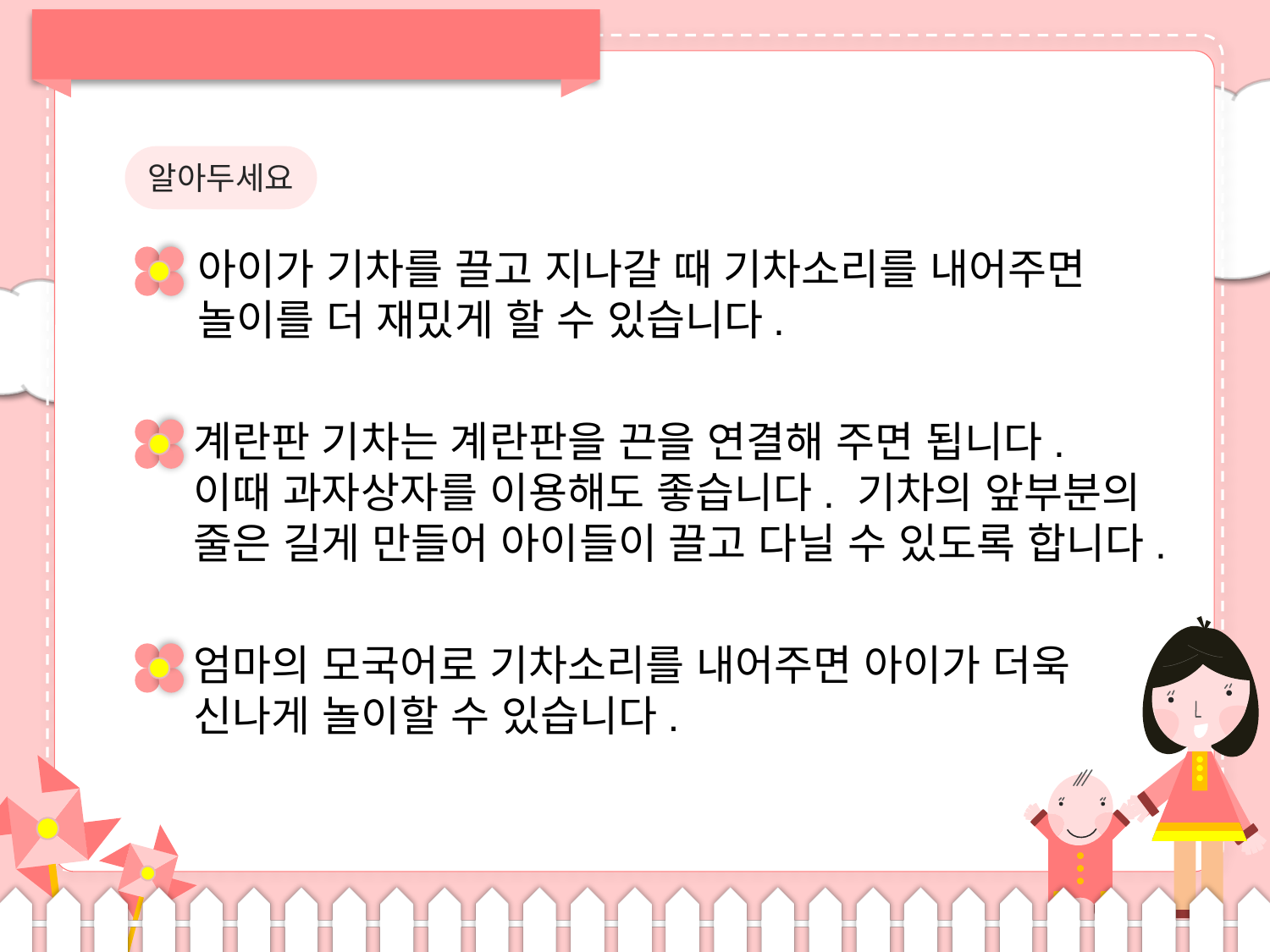

알아두세요
아이가 기차를 끌고 지나갈 때 기차소리를 내어주면
놀이를 더 재밌게 할 수 있습니다.

계란판 기차는 계란판을 끈을 연결해 주면 됩니다.
이때 과자상자를 이용해도 좋습니다. 기차의 앞부분의
줄은 길게 만들어 아이들이 끌고 다닐 수 있도록 합니다.

엄마의 모국어로 기차소리를 내어주면 아이가 더욱
신나게 놀이할 수 있습니다.